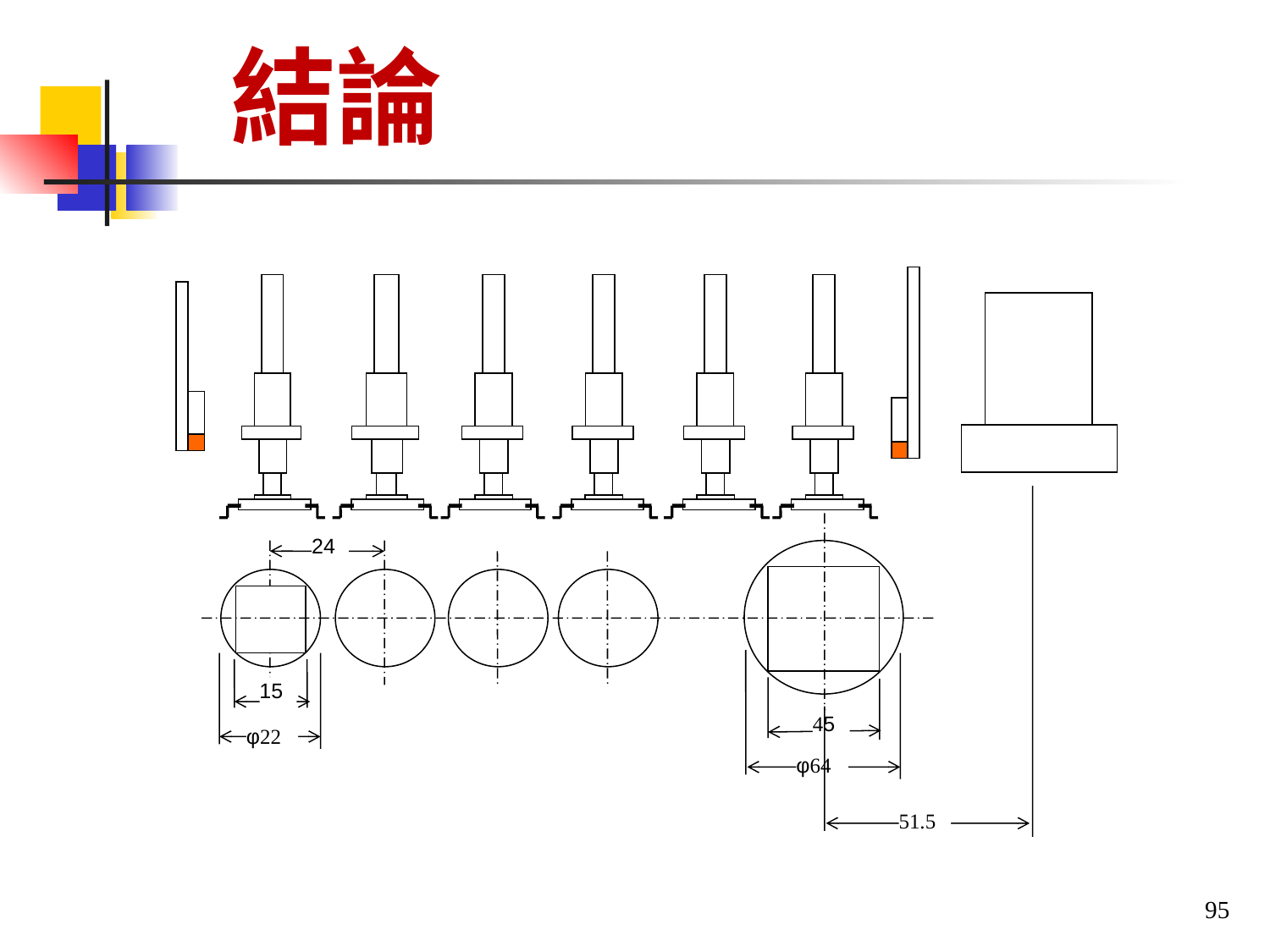

# 結論

24

15

45

φ22

φ64

51.5

95